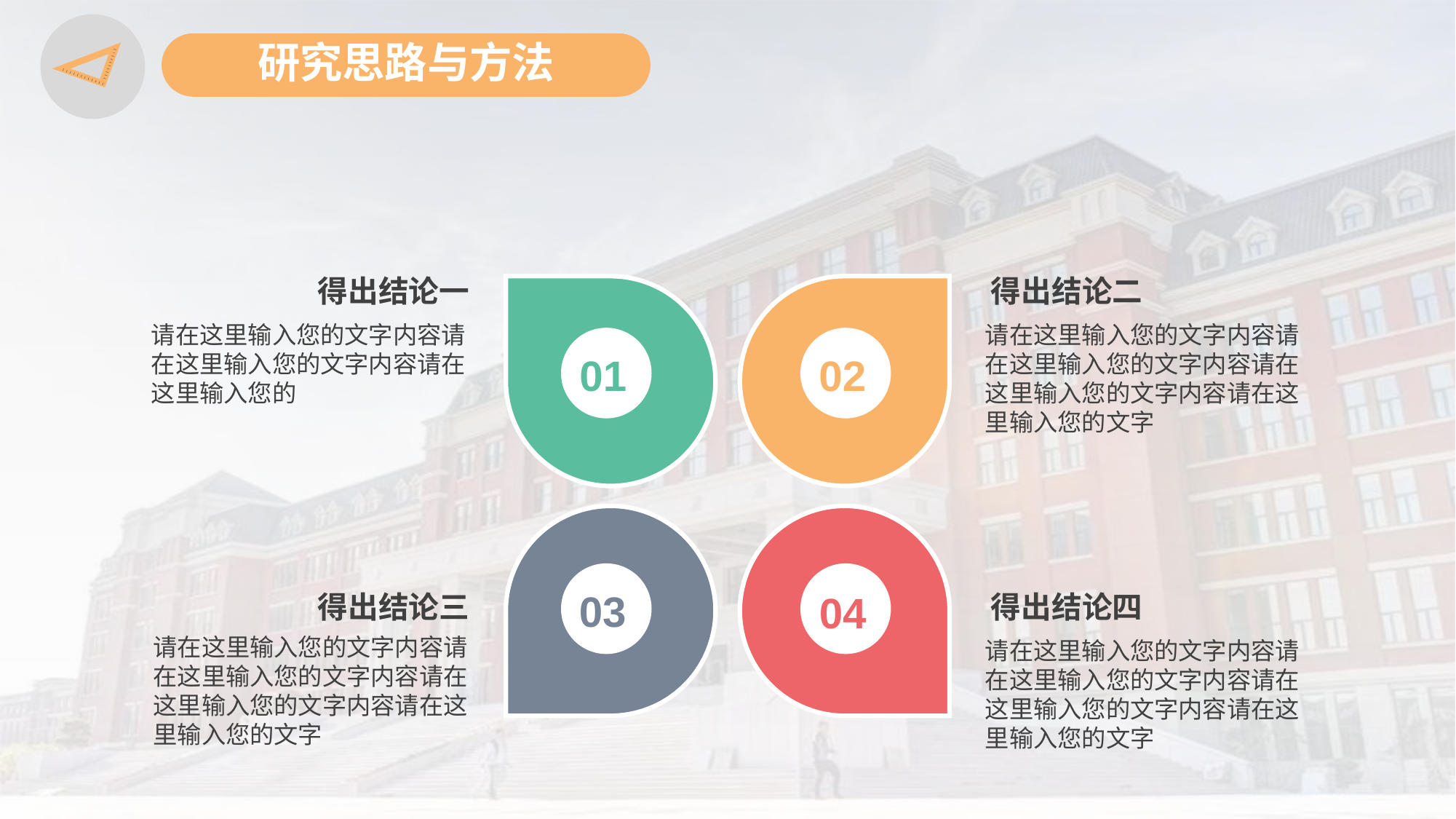

研究思路与方法

得出结论一
请在这里输入您的文字内容请在这里输入您的文字内容请在这里输入您的
得出结论二
请在这里输入您的文字内容请在这里输入您的文字内容请在这里输入您的文字内容请在这里输入您的文字

01

02

03

04

得出结论三
请在这里输入您的文字内容请在这里输入您的文字内容请在这里输入您的文字内容请在这里输入您的文字
得出结论四
请在这里输入您的文字内容请在这里输入您的文字内容请在这里输入您的文字内容请在这里输入您的文字